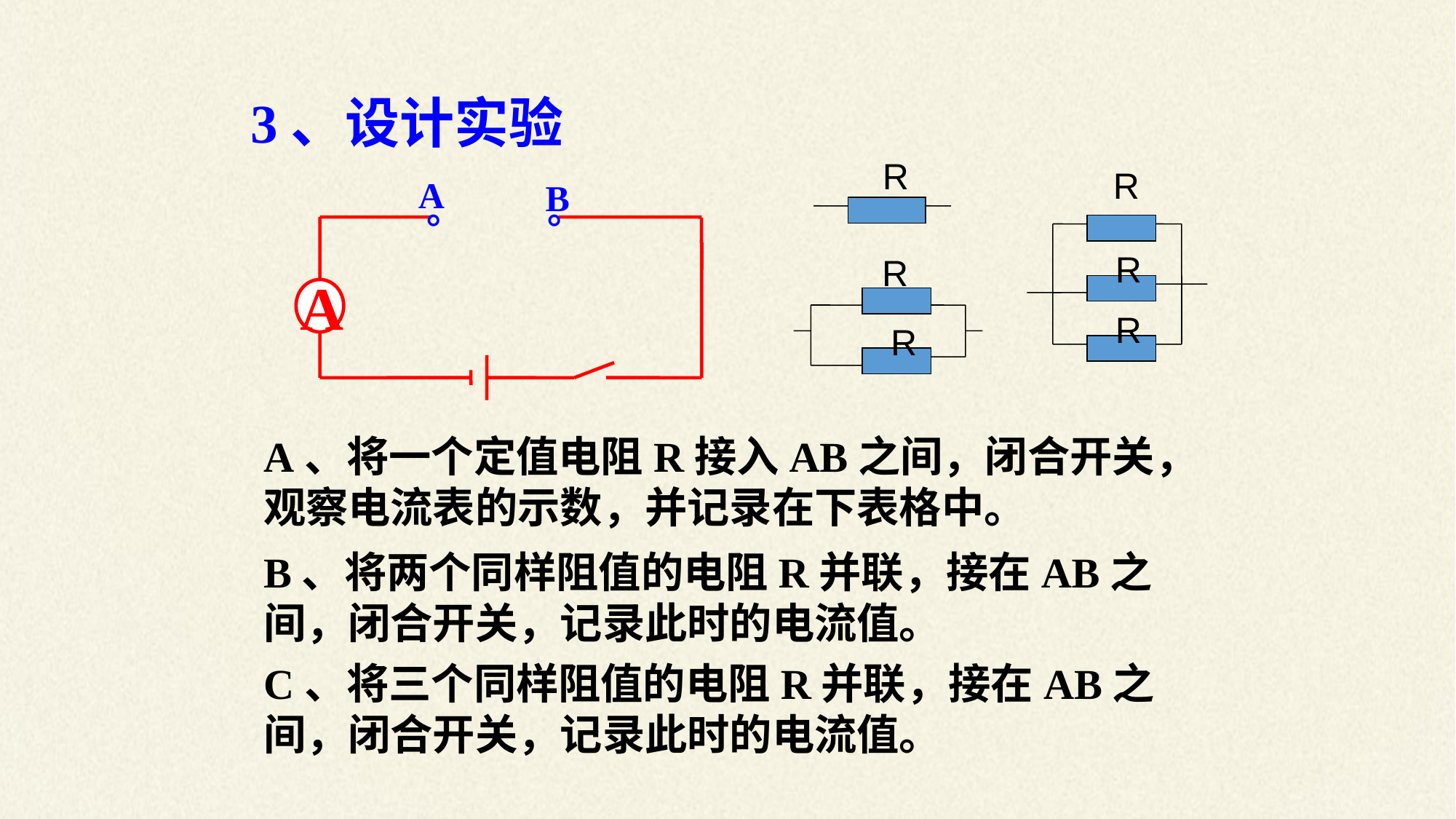

3、设计实验
A
B
。
。

A

R

R

R

R

R

R

A、将一个定值电阻R接入AB之间，闭合开关，观察电流表的示数，并记录在下表格中。
B、将两个同样阻值的电阻R并联，接在AB之间，闭合开关，记录此时的电流值。
C、将三个同样阻值的电阻R并联，接在AB之间，闭合开关，记录此时的电流值。